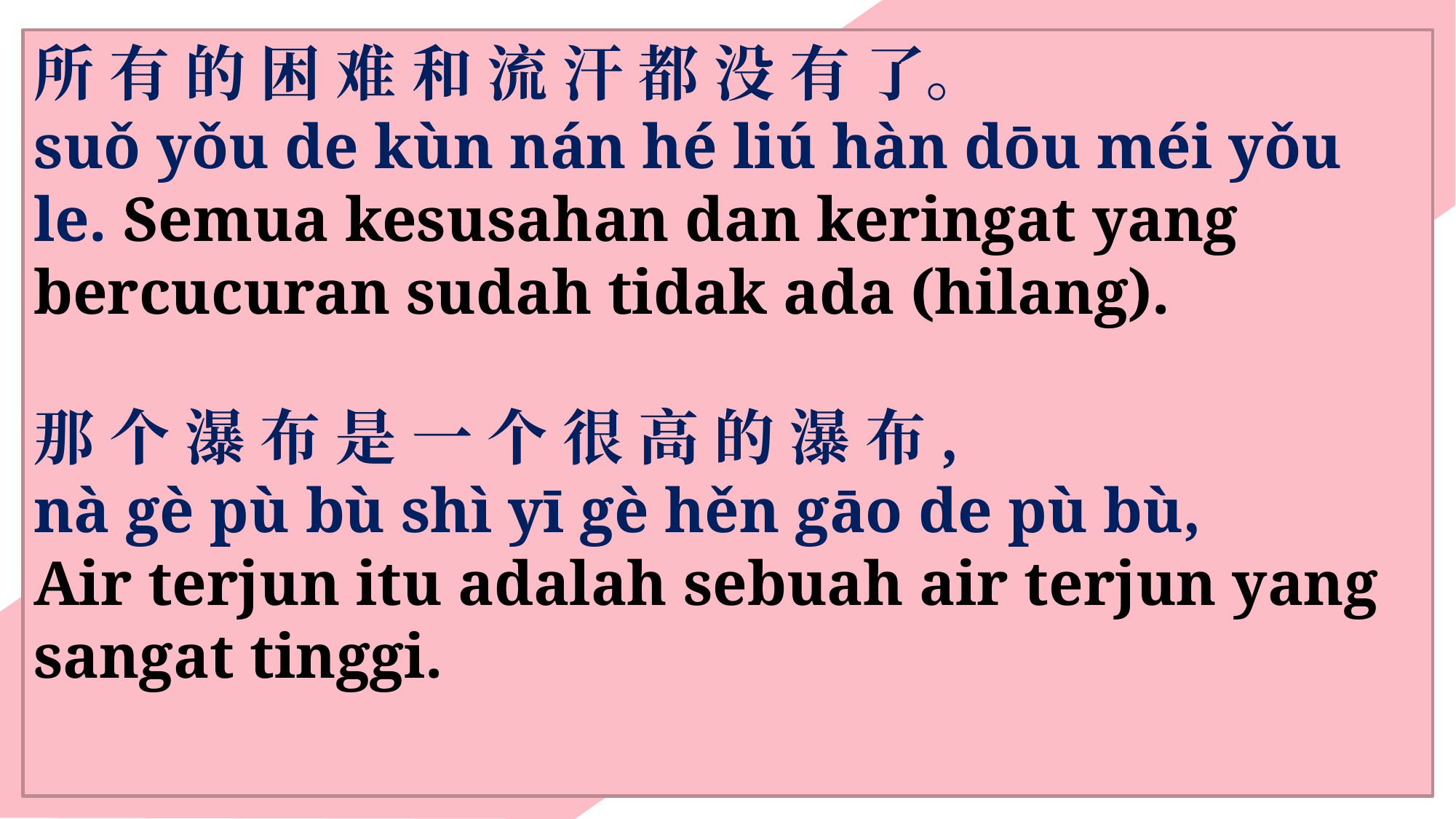

所 有 的 困 难 和 流 汗 都 没 有 了。
suǒ yǒu de kùn nán hé liú hàn dōu méi yǒu le. Semua kesusahan dan keringat yang bercucuran sudah tidak ada (hilang).

那 个 瀑 布 是 一 个 很 高 的 瀑 布,
nà gè pù bù shì yī gè hěn gāo de pù bù,
Air terjun itu adalah sebuah air terjun yang sangat tinggi.